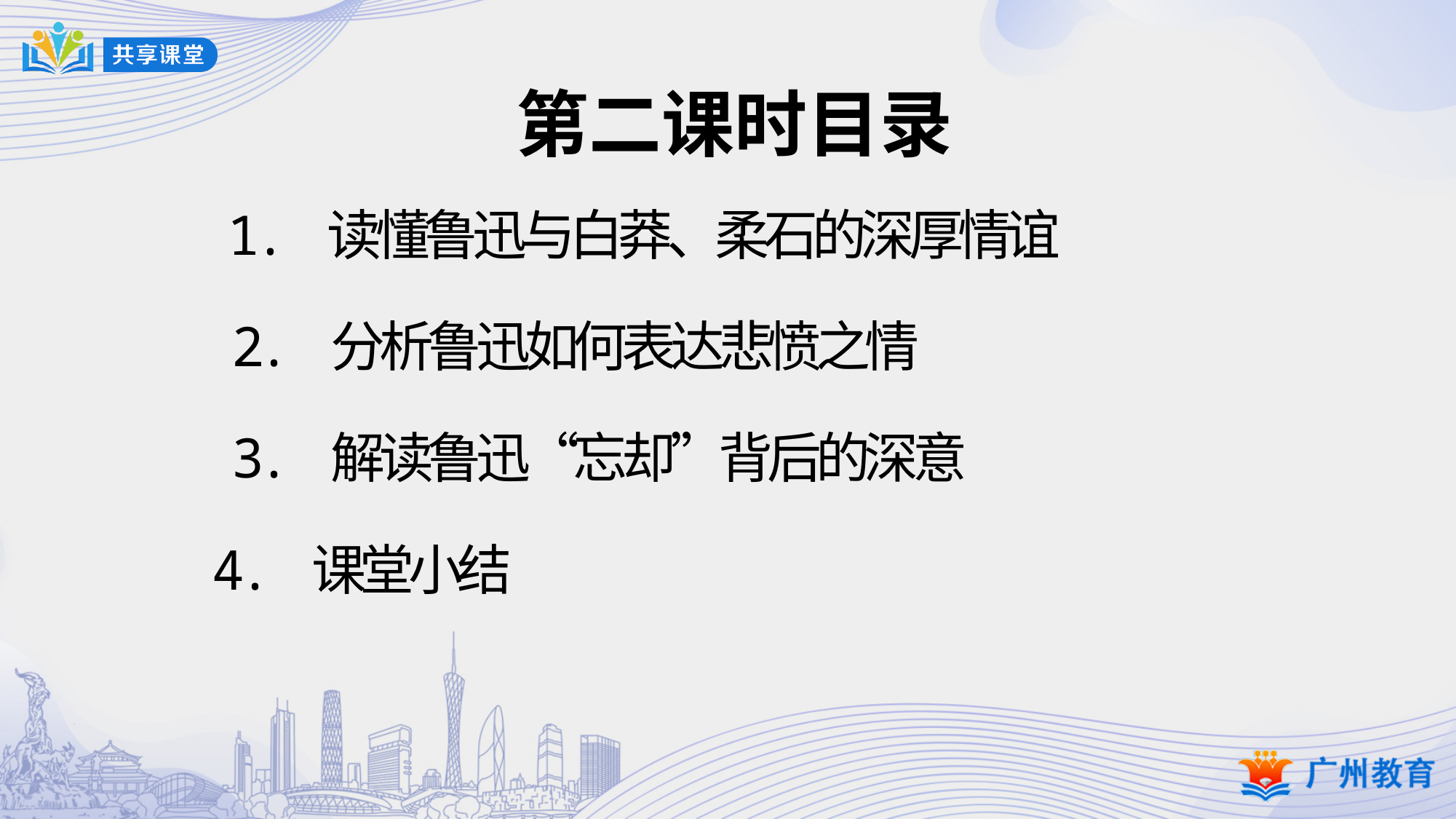

第二课时目录
1. 读懂鲁迅与白莽、柔石的深厚情谊
2. 分析鲁迅如何表达悲愤之情
3. 解读鲁迅“忘却”背后的深意
4. 课堂小结